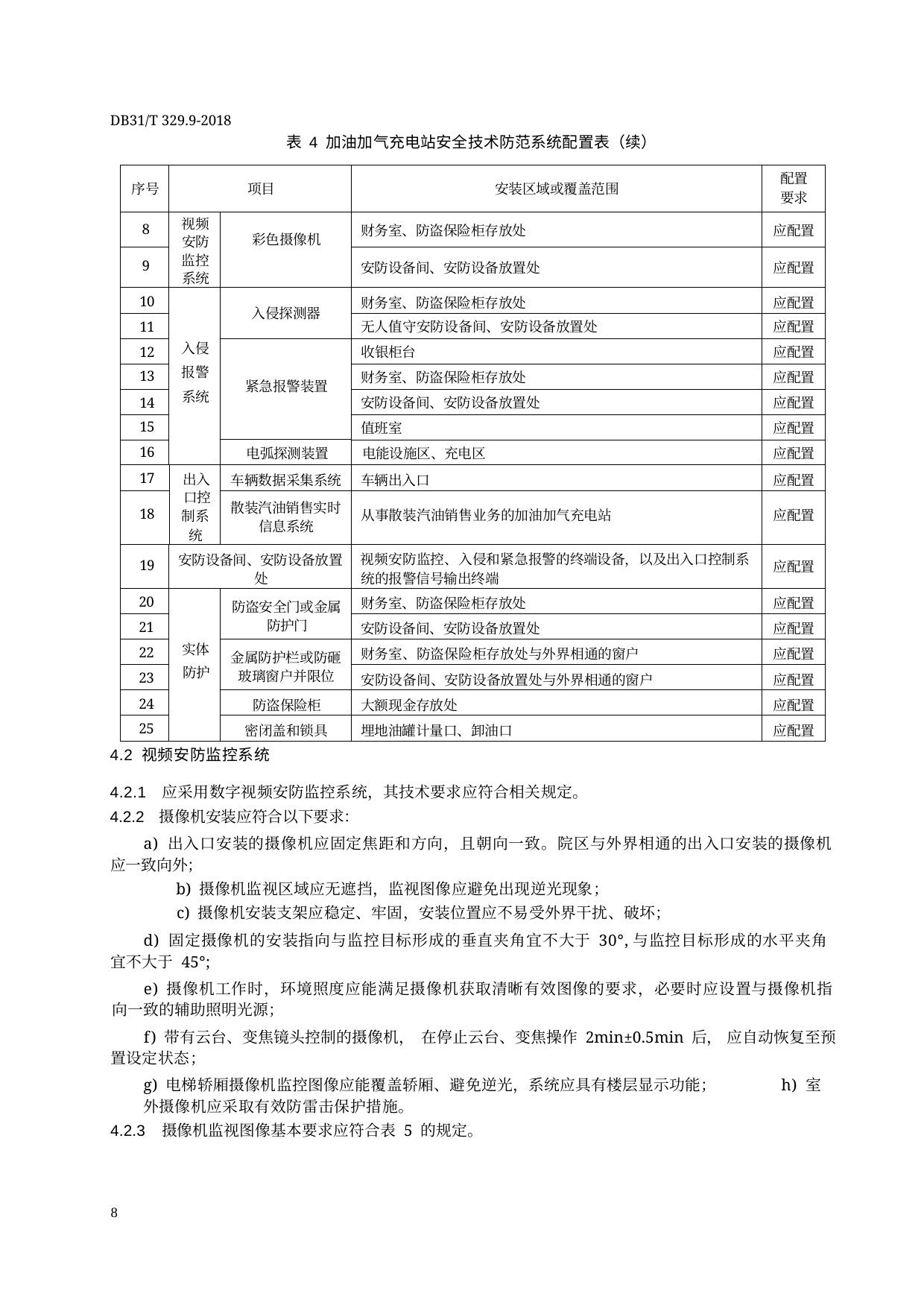

DB31/T 329.9-2018
表 4 加油加气充电站安全技术防范系统配置表（续）
| 序号 | 项目 |  | 安装区域或覆盖范围 | 配置 要求 |
| --- | --- | --- | --- | --- |
| 8 | 视频 安防 监控 系统 | 彩色摄像机 | 财务室、防盗保险柜存放处 | 应配置 |
| 9 |  |  | 安防设备间、安防设备放置处 | 应配置 |
| 10 | 入侵 报警 系统 | 入侵探测器 | 财务室、防盗保险柜存放处 | 应配置 |
| 11 |  |  | 无人值守安防设备间、安防设备放置处 | 应配置 |
| 12 |  | 紧急报警装置 | 收银柜台 | 应配置 |
| 13 |  |  | 财务室、防盗保险柜存放处 | 应配置 |
| 14 |  |  | 安防设备间、安防设备放置处 | 应配置 |
| 15 |  |  | 值班室 | 应配置 |
| 16 |  | 电弧探测装置 | 电能设施区、充电区 | 应配置 |
| 17 | 出入 口控 制系 统 | 车辆数据采集系统 | 车辆出入口 | 应配置 |
| 18 |  | 散装汽油销售实时 信息系统 | 从事散装汽油销售业务的加油加气充电站 | 应配置 |
| 19 | 安防设备间、安防设备放置 处 |  | 视频安防监控、入侵和紧急报警的终端设备，以及出入口控制系 统的报警信号输出终端 | 应配置 |
| 20 | 实体 防护 | 防盗安全门或金属 防护门 | 财务室、防盗保险柜存放处 | 应配置 |
| 21 |  |  | 安防设备间、安防设备放置处 | 应配置 |
| 22 |  | 金属防护栏或防砸 玻璃窗户并限位 | 财务室、防盗保险柜存放处与外界相通的窗户 | 应配置 |
| 23 |  |  | 安防设备间、安防设备放置处与外界相通的窗户 | 应配置 |
| 24 |  | 防盗保险柜 | 大额现金存放处 | 应配置 |
| 25 |  | 密闭盖和锁具 | 埋地油罐计量口、卸油口 | 应配置 |

4.2 视频安防监控系统
4.2.1 应采用数字视频安防监控系统，其技术要求应符合相关规定。
4.2.2 摄像机安装应符合以下要求：
a) 出入口安装的摄像机应固定焦距和方向，且朝向一致。院区与外界相通的出入口安装的摄像机 应一致向外；
b) 摄像机监视区域应无遮挡，监视图像应避免出现逆光现象；
c) 摄像机安装支架应稳定、牢固，安装位置应不易受外界干扰、破坏；
d) 固定摄像机的安装指向与监控目标形成的垂直夹角宜不大于 30°,与监控目标形成的水平夹角 宜不大于 45°;
e) 摄像机工作时，环境照度应能满足摄像机获取清晰有效图像的要求，必要时应设置与摄像机指 向一致的辅助照明光源；
f) 带有云台、变焦镜头控制的摄像机， 在停止云台、变焦操作 2min±0.5min 后， 应自动恢复至预 置设定状态；
g) 电梯轿厢摄像机监控图像应能覆盖轿厢、避免逆光，系统应具有楼层显示功能；               h) 室外摄像机应采取有效防雷击保护措施。

4.2.3 摄像机监视图像基本要求应符合表 5 的规定。

8